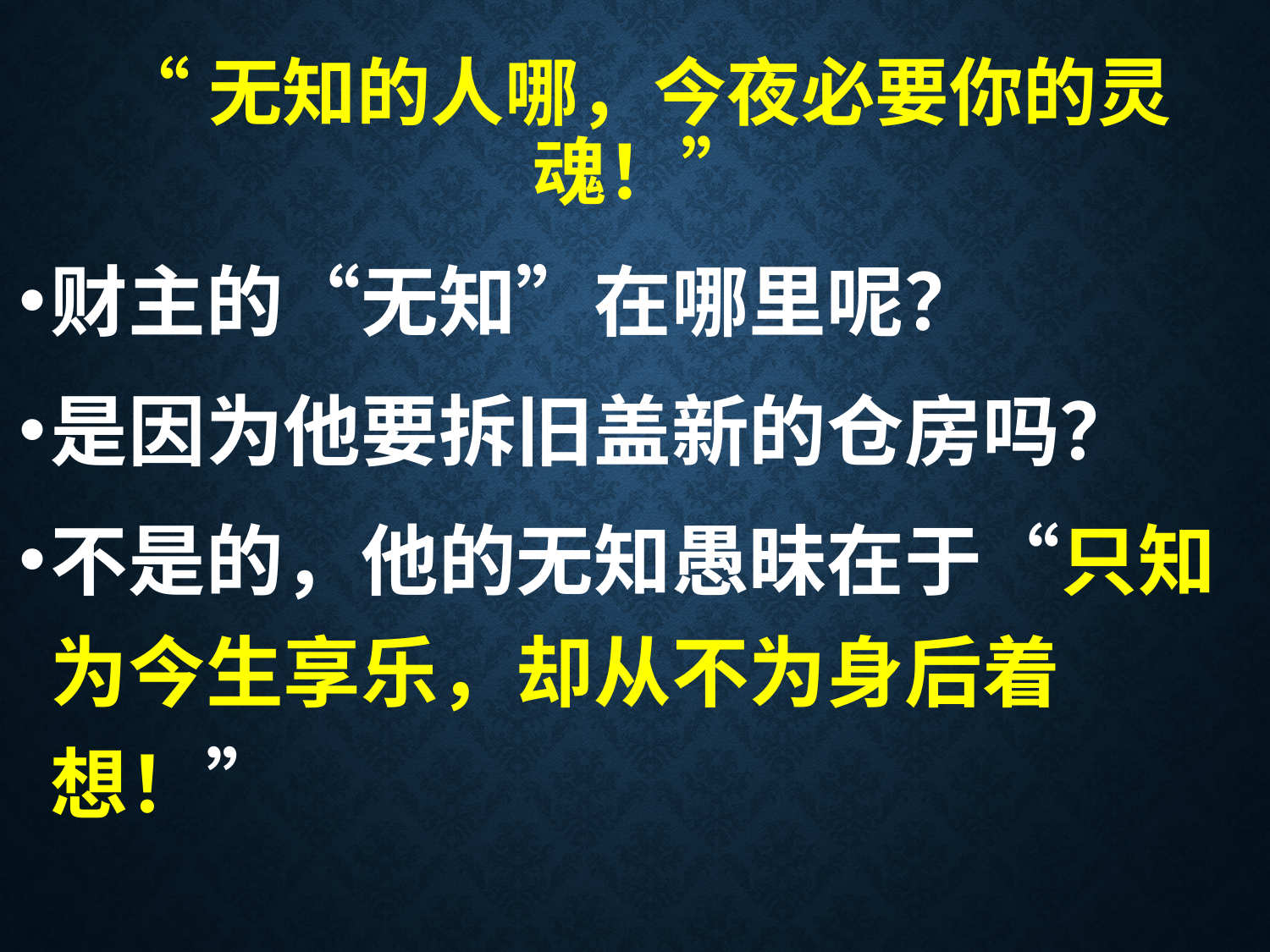

# “无知的人哪，今夜必要你的灵魂！”
财主的“无知”在哪里呢？
是因为他要拆旧盖新的仓房吗？
不是的，他的无知愚昧在于“只知为今生享乐，却从不为身后着想！”